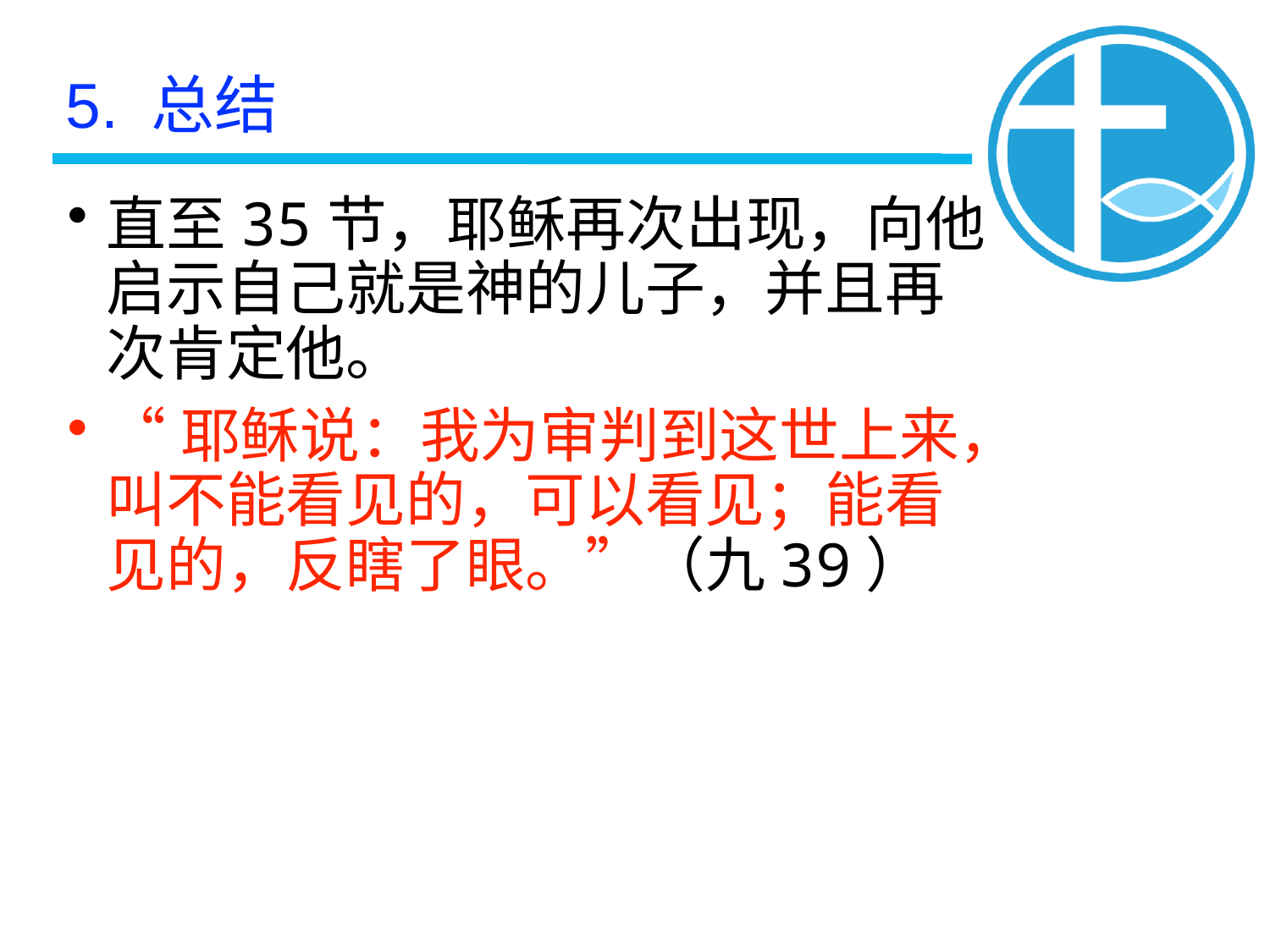

5. 总结
直至35节，耶稣再次出现，向他启示自己就是神的儿子，并且再次肯定他。
“耶稣说：我为审判到这世上来，叫不能看见的，可以看见；能看见的，反瞎了眼。”（九39）